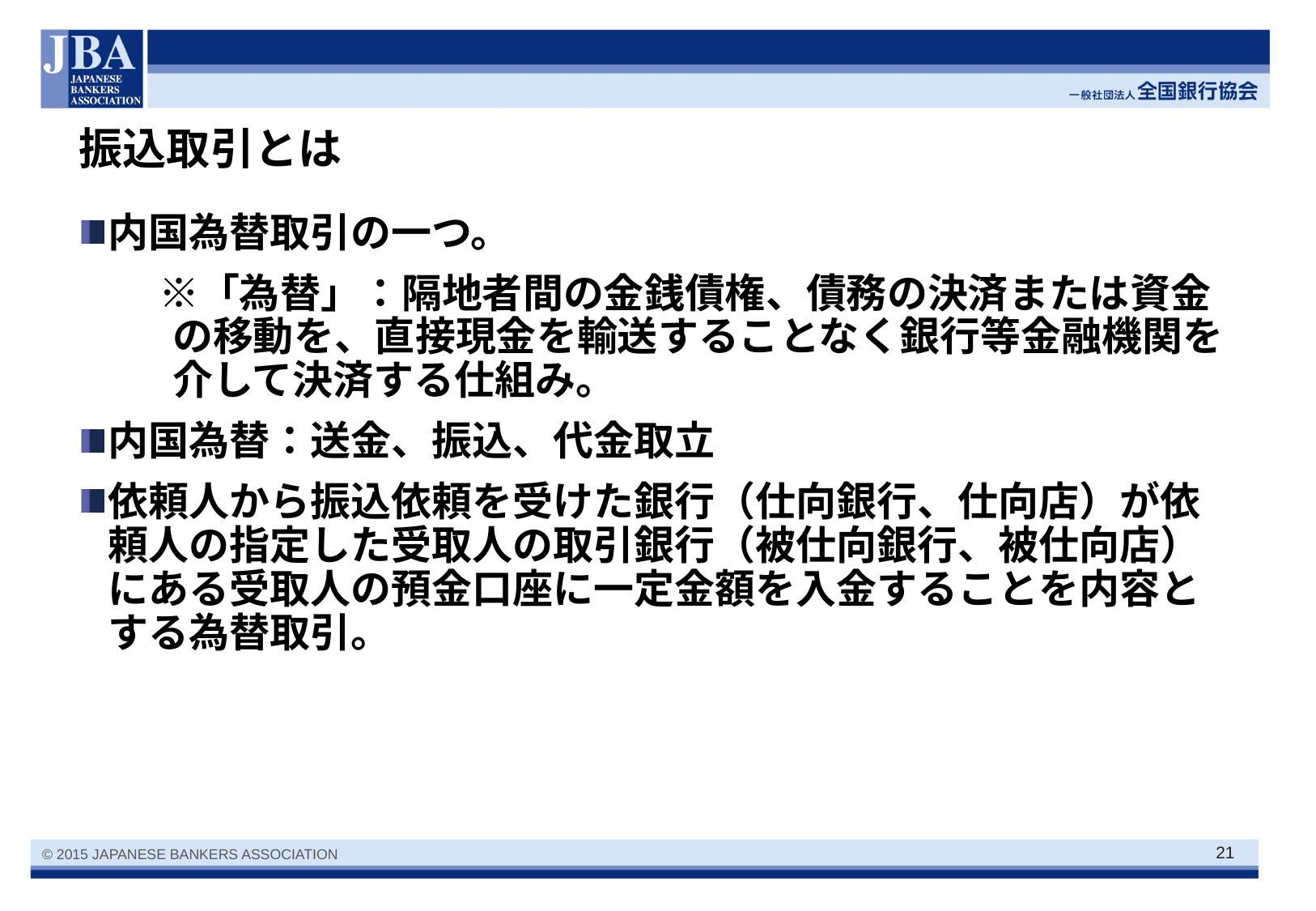

# 振込取引とは
内国為替取引の一つ。
　　※「為替」：隔地者間の金銭債権、債務の決済または資金の移動を、直接現金を輸送することなく銀行等金融機関を介して決済する仕組み。
内国為替：送金、振込、代金取立
依頼人から振込依頼を受けた銀行（仕向銀行、仕向店）が依頼人の指定した受取人の取引銀行（被仕向銀行、被仕向店）にある受取人の預金口座に一定金額を入金することを内容とする為替取引。